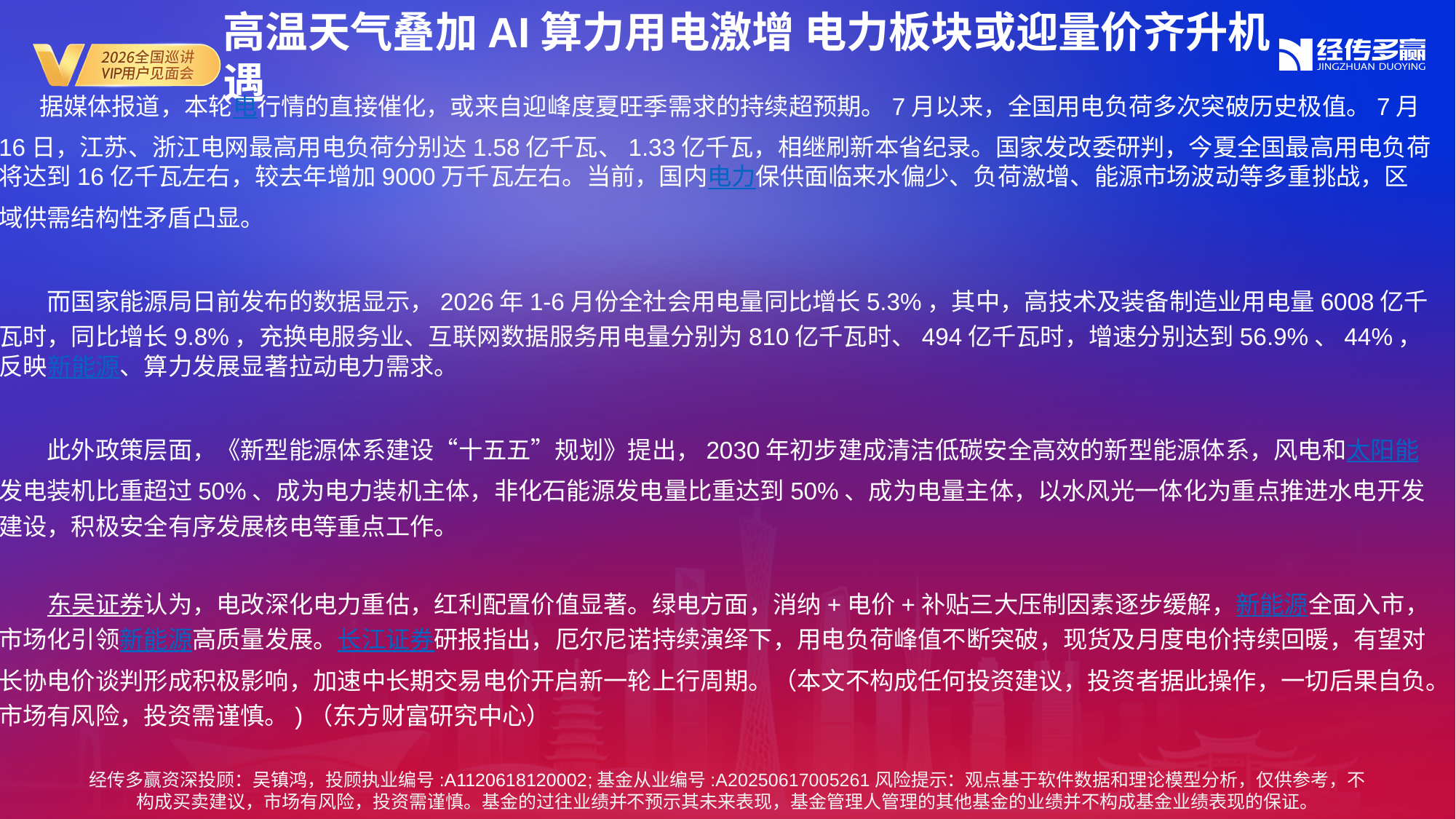

高温天气叠加AI算力用电激增 电力板块或迎量价齐升机遇
　   据媒体报道，本轮电行情的直接催化，或来自迎峰度夏旺季需求的持续超预期。7月以来，全国用电负荷多次突破历史极值。7月16日，江苏、浙江电网最高用电负荷分别达1.58亿千瓦、1.33亿千瓦，相继刷新本省纪录。国家发改委研判，今夏全国最高用电负荷将达到16亿千瓦左右，较去年增加9000万千瓦左右。当前，国内电力保供面临来水偏少、负荷激增、能源市场波动等多重挑战，区域供需结构性矛盾凸显。
　　而国家能源局日前发布的数据显示，2026年1-6月份全社会用电量同比增长5.3%，其中，高技术及装备制造业用电量6008亿千瓦时，同比增长9.8%，充换电服务业、互联网数据服务用电量分别为810亿千瓦时、494亿千瓦时，增速分别达到56.9%、44%，反映新能源、算力发展显著拉动电力需求。
　　此外政策层面，《新型能源体系建设“十五五”规划》提出，2030年初步建成清洁低碳安全高效的新型能源体系，风电和太阳能发电装机比重超过50%、成为电力装机主体，非化石能源发电量比重达到50%、成为电量主体，以水风光一体化为重点推进水电开发建设，积极安全有序发展核电等重点工作。
　　东吴证券认为，电改深化电力重估，红利配置价值显著。绿电方面，消纳+电价+补贴三大压制因素逐步缓解，新能源全面入市，市场化引领新能源高质量发展。长江证券研报指出，厄尔尼诺持续演绎下，用电负荷峰值不断突破，现货及月度电价持续回暖，有望对长协电价谈判形成积极影响，加速中长期交易电价开启新一轮上行周期。（本文不构成任何投资建议，投资者据此操作，一切后果自负。市场有风险，投资需谨慎。)（东方财富研究中心）
经传多赢资深投顾：吴镇鸿，投顾执业编号:A1120618120002;基金从业编号:A20250617005261风险提示：观点基于软件数据和理论模型分析，仅供参考，不构成买卖建议，市场有风险，投资需谨慎。基金的过往业绩并不预示其未来表现，基金管理人管理的其他基金的业绩并不构成基金业绩表现的保证。